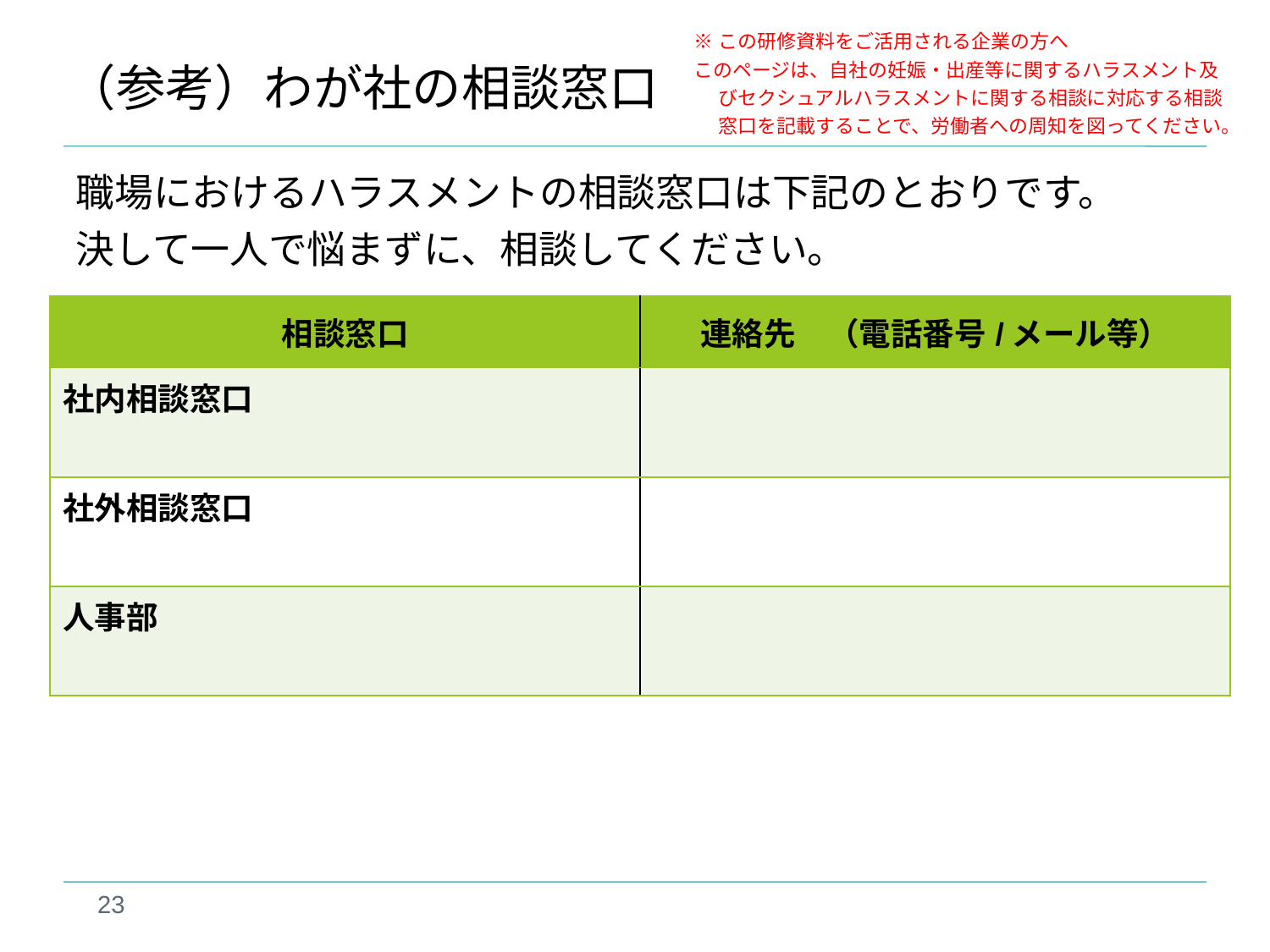

※	この研修資料をご活用される企業の方へ
このページは、自社の妊娠・出産等に関するハラスメント及びセクシュアルハラスメントに関する相談に対応する相談窓口を記載することで、労働者への周知を図ってください。
# （参考）わが社の相談窓口
職場におけるハラスメントの相談窓口は下記のとおりです。
決して一人で悩まずに、相談してください。

| 相談窓口 | 連絡先　（電話番号/メール等） |
| --- | --- |
| 社内相談窓口 |  |
| 社外相談窓口 |  |
| 人事部 |  |
23